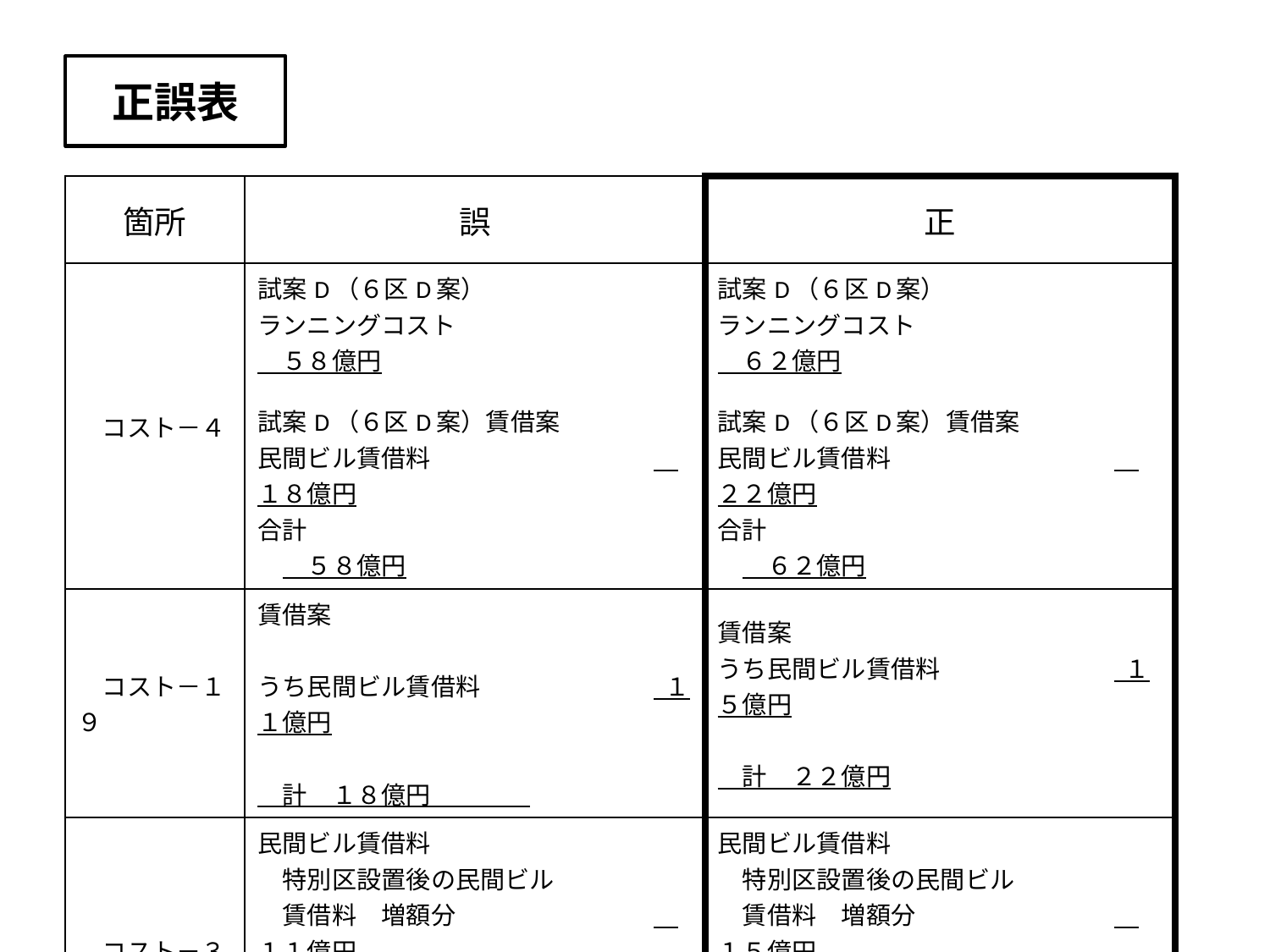

正誤表
| 箇所 | 誤 | 正 |
| --- | --- | --- |
| コスト－４ | 試案D（６区D案） ランニングコスト　　　　　　　　　　５８億円 試案D（６区D案）賃借案 民間ビル賃借料　　　　　　　　　　１８億円 合計　　　　　　　　　　　　 　　　　　５８億円 | 試案D（６区D案） ランニングコスト　　　　　　　　　　６２億円 試案D（６区D案）賃借案 民間ビル賃借料　　　　　　　　　　２２億円 合計　　　　　　　　　　　　 　　　　　６２億円 |
| コスト－１９ | 賃借案　　　　　　　　　　　　　　　 うち民間ビル賃借料　　　　　　　 １１億円 　　　　　　　　　　　　　　　　　　計　１８億円 | 賃借案　　　　　　　　　　　　 うち民間ビル賃借料　　　　　　　 １５億円 　　　　　　　　　　　　　　　　　　計　２２億円 |
| コスト－３９ | 民間ビル賃借料 　特別区設置後の民間ビル 　賃借料　増額分　　　　　　　　　１１億円 　 　平成34～64年度(※)の平均 　　　　　　　　　　 　　　　1,109百万円／年 | 民間ビル賃借料 　特別区設置後の民間ビル 　賃借料　増額分　　　　　　　　　１５億円 　 　平成34～64年度(※)の平均 　　　　 　　　　　　　　　　1,537百万円／年 |